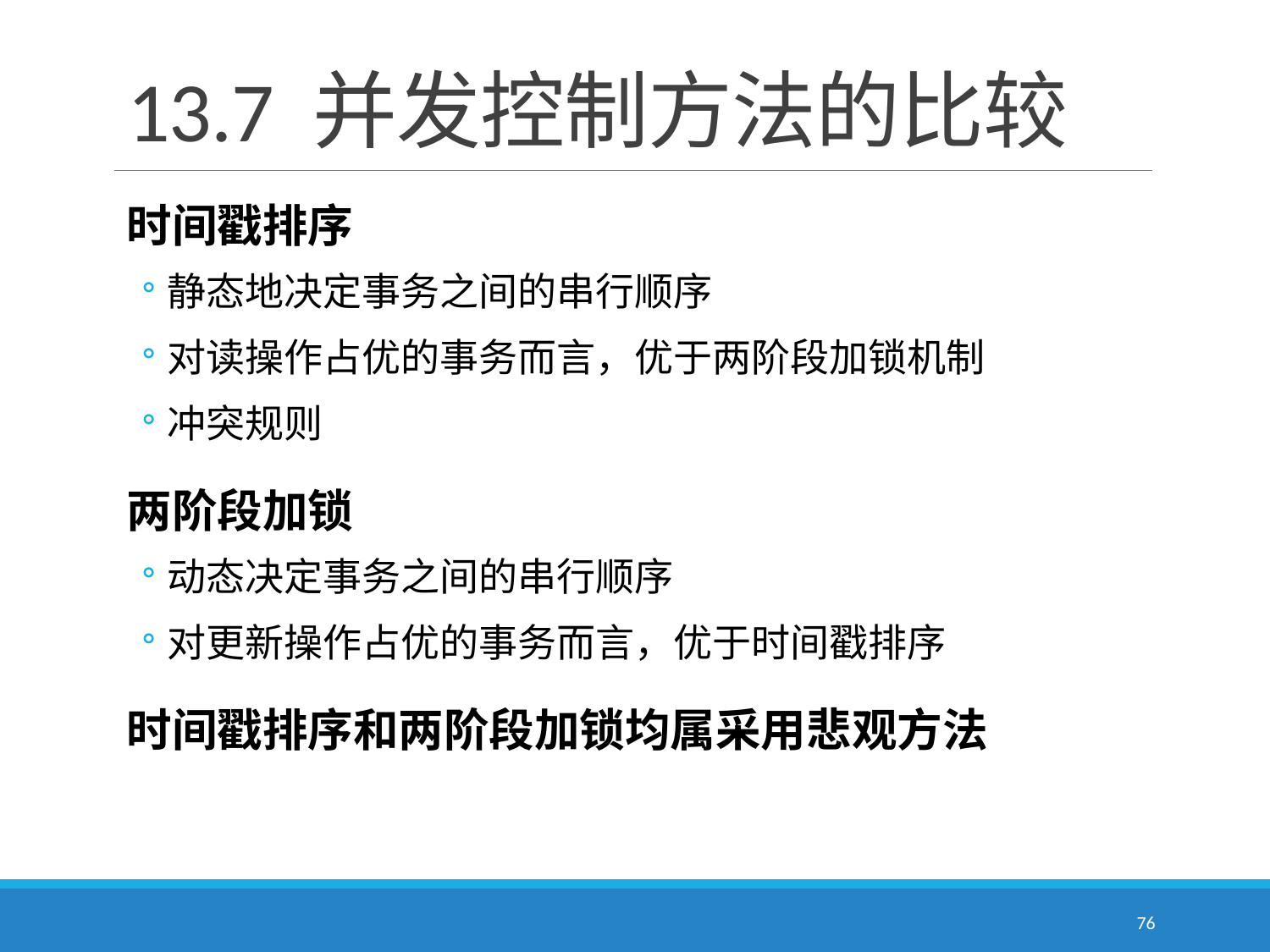

# 13.7 并发控制方法的比较
时间戳排序
静态地决定事务之间的串行顺序
对读操作占优的事务而言，优于两阶段加锁机制
冲突规则
两阶段加锁
动态决定事务之间的串行顺序
对更新操作占优的事务而言，优于时间戳排序
时间戳排序和两阶段加锁均属采用悲观方法

76